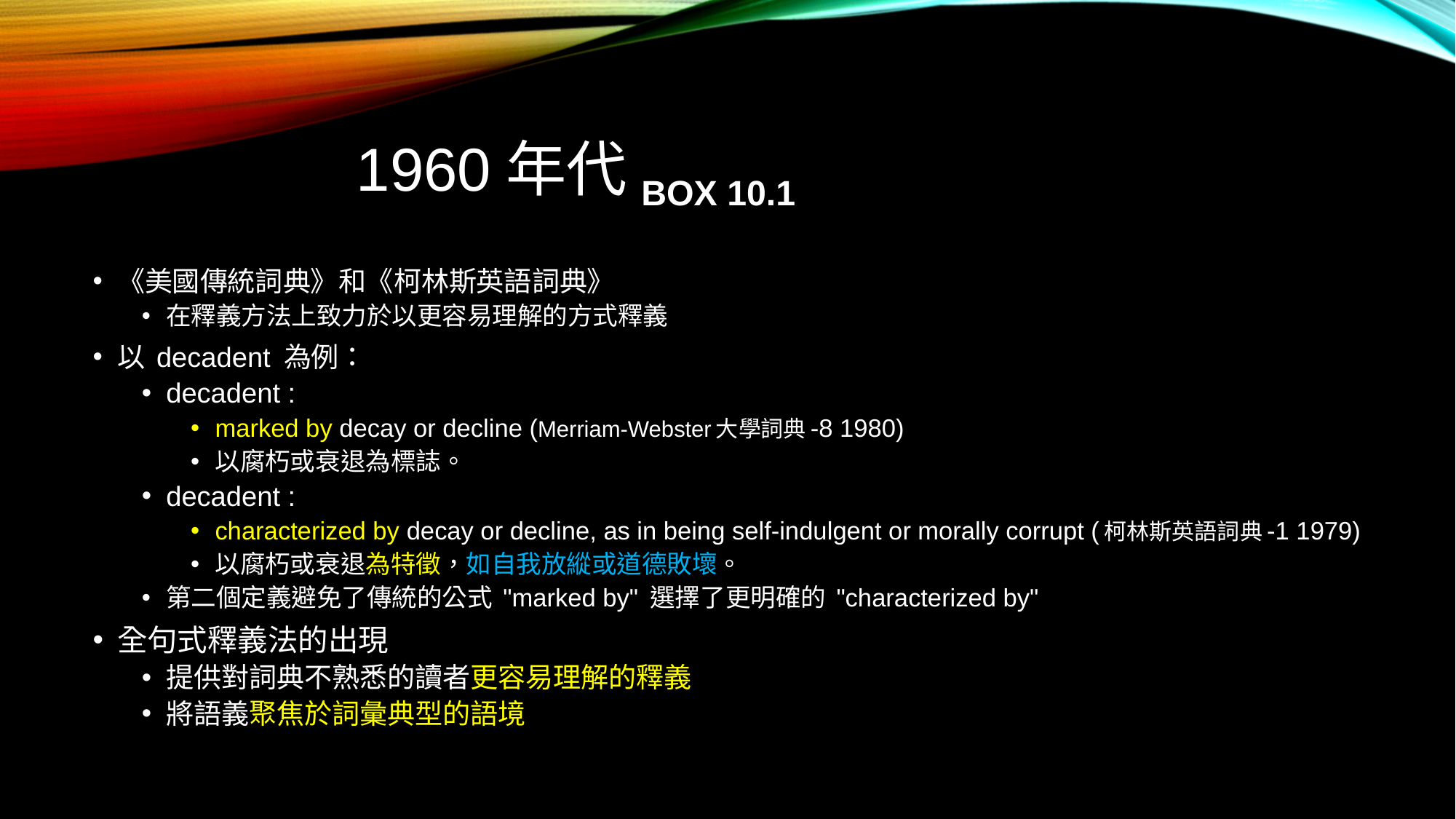

# 1960年代Box 10.1
《美國傳統詞典》和《柯林斯英語詞典》
在釋義方法上致力於以更容易理解的方式釋義
以 decadent 為例：
decadent :
marked by decay or decline (Merriam-Webster大學詞典-8 1980)
以腐朽或衰退為標誌。
decadent :
characterized by decay or decline, as in being self-indulgent or morally corrupt (柯林斯英語詞典-1 1979)
以腐朽或衰退為特徵，如自我放縱或道德敗壞。
第二個定義避免了傳統的公式 "marked by" 選擇了更明確的 "characterized by"
全句式釋義法的出現
提供對詞典不熟悉的讀者更容易理解的釋義
將語義聚焦於詞彙典型的語境